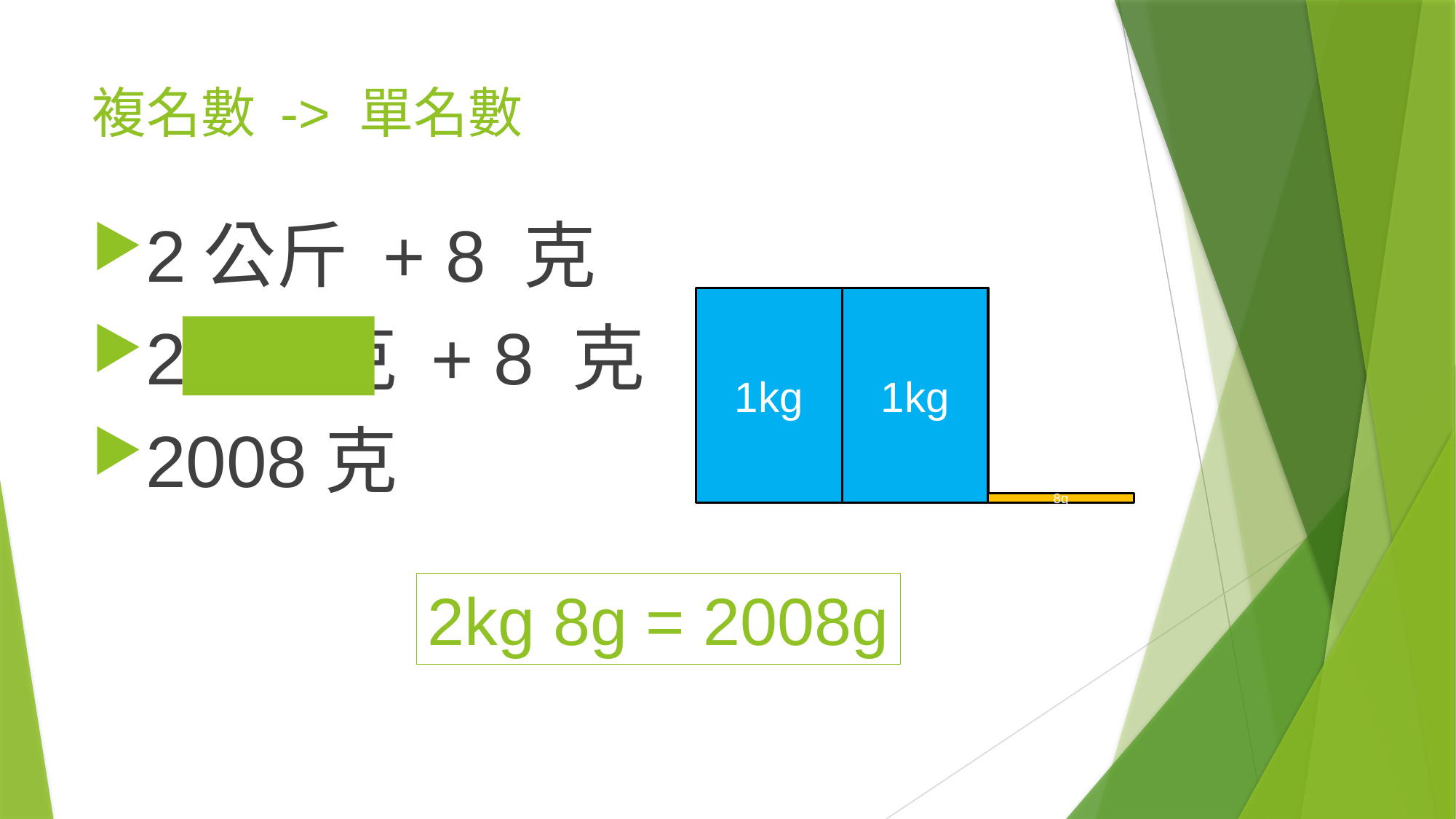

# 複名數 -> 單名數
2公斤 + 8 克
2000克 + 8 克
2008克
1kg
1kg

8g
2kg 8g = 2008g